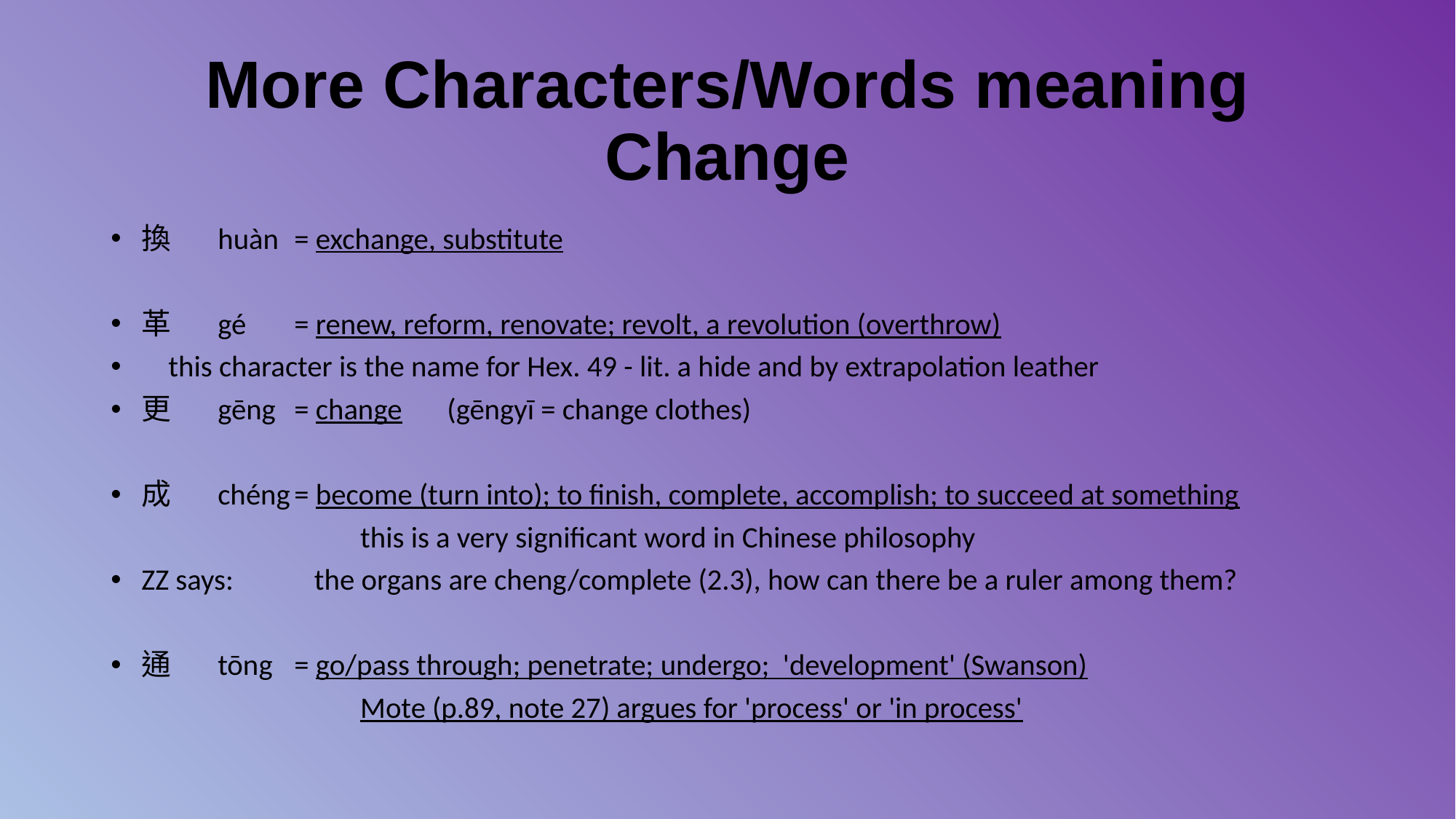

# More Characters/Words meaning Change
換	huàn		= exchange, substitute

革	gé		= renew, reform, renovate; revolt, a revolution (overthrow)
			    this character is the name for Hex. 49 - lit. a hide and by extrapolation leather
更	gēng		= change			(gēngyī = change clothes)

成	chéng		= become (turn into); to finish, complete, accomplish; to succeed at something
			   this is a very significant word in Chinese philosophy
	ZZ says:		   the organs are cheng/complete (2.3), how can there be a ruler among them?

通	tōng		= go/pass through; penetrate; undergo;  'development' (Swanson)
			   Mote (p.89, note 27) argues for 'process' or 'in process'